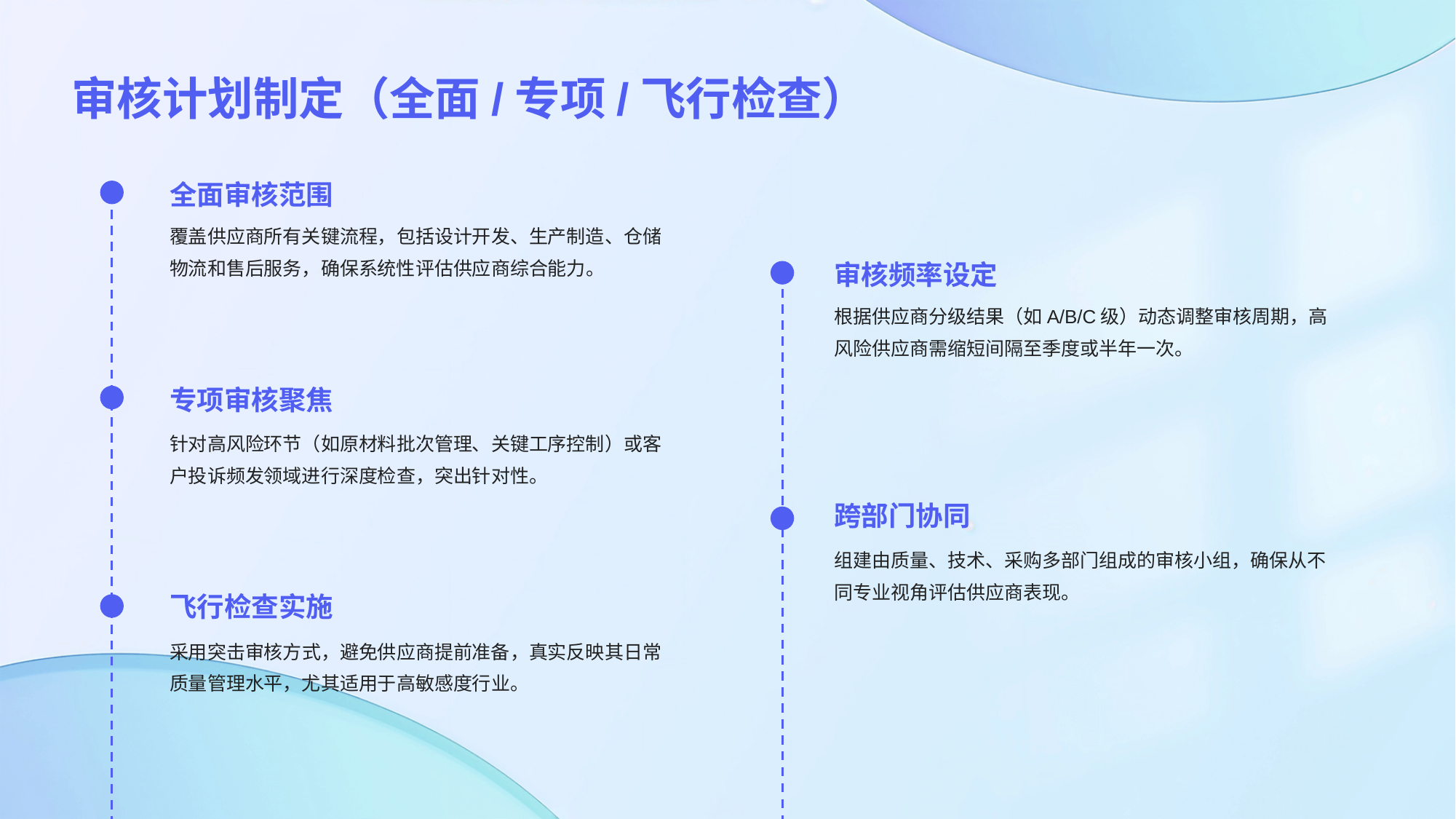

审核计划制定（全面/专项/飞行检查）
全面审核范围

覆盖供应商所有关键流程，包括设计开发、生产制造、仓储物流和售后服务，确保系统性评估供应商综合能力。
审核频率设定

根据供应商分级结果（如A/B/C级）动态调整审核周期，高风险供应商需缩短间隔至季度或半年一次。
专项审核聚焦
针对高风险环节（如原材料批次管理、关键工序控制）或客户投诉频发领域进行深度检查，突出针对性。
跨部门协同

组建由质量、技术、采购多部门组成的审核小组，确保从不同专业视角评估供应商表现。
飞行检查实施
采用突击审核方式，避免供应商提前准备，真实反映其日常质量管理水平，尤其适用于高敏感度行业。